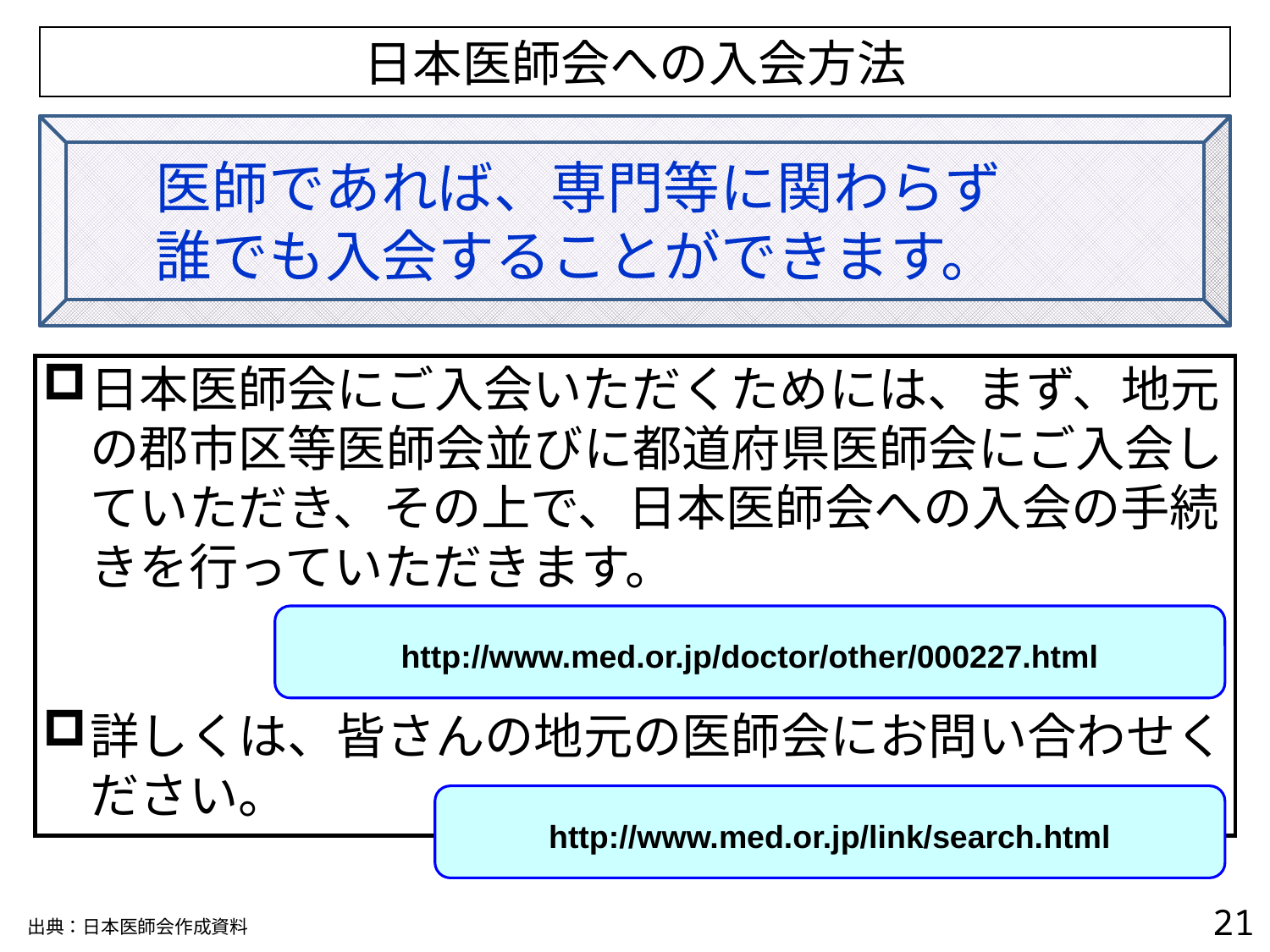

日本医師会への入会方法

　　医師であれば、専門等に関わらず
　　誰でも入会することができます。

日本医師会にご入会いただくためには、まず、地元 の郡市区等医師会並びに都道府県医師会にご入会していただき、その上で、日本医師会への入会の手続きを行っていただきます。

詳しくは、皆さんの地元の医師会にお問い合わせください。

http://www.med.or.jp/doctor/other/000227.html
http://www.med.or.jp/link/search.html
21
出典：日本医師会作成資料